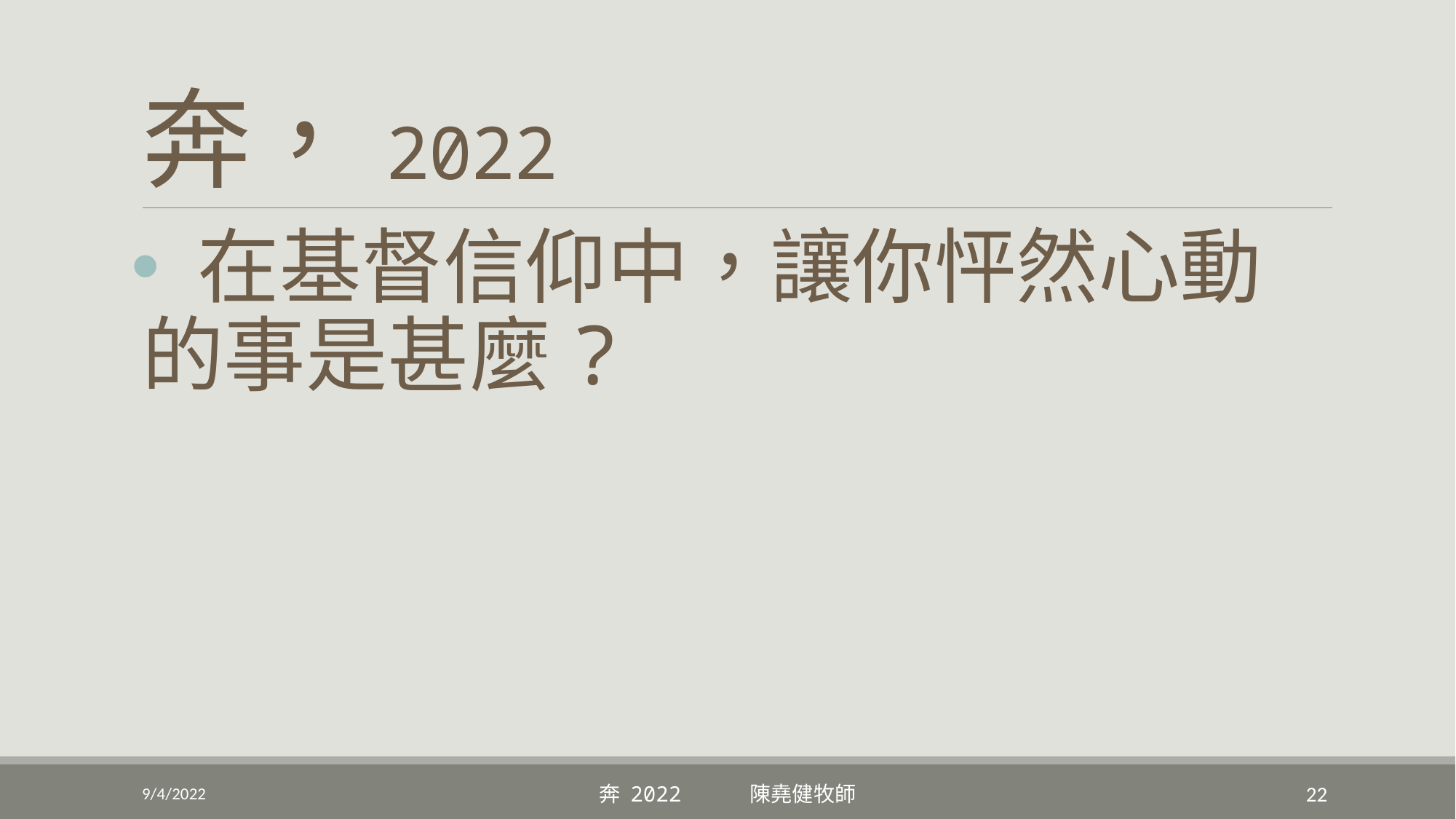

# 奔，2022
 在基督信仰中，讓你怦然心動的事是甚麼?

9/4/2022
奔 2022     陳堯健牧師
22